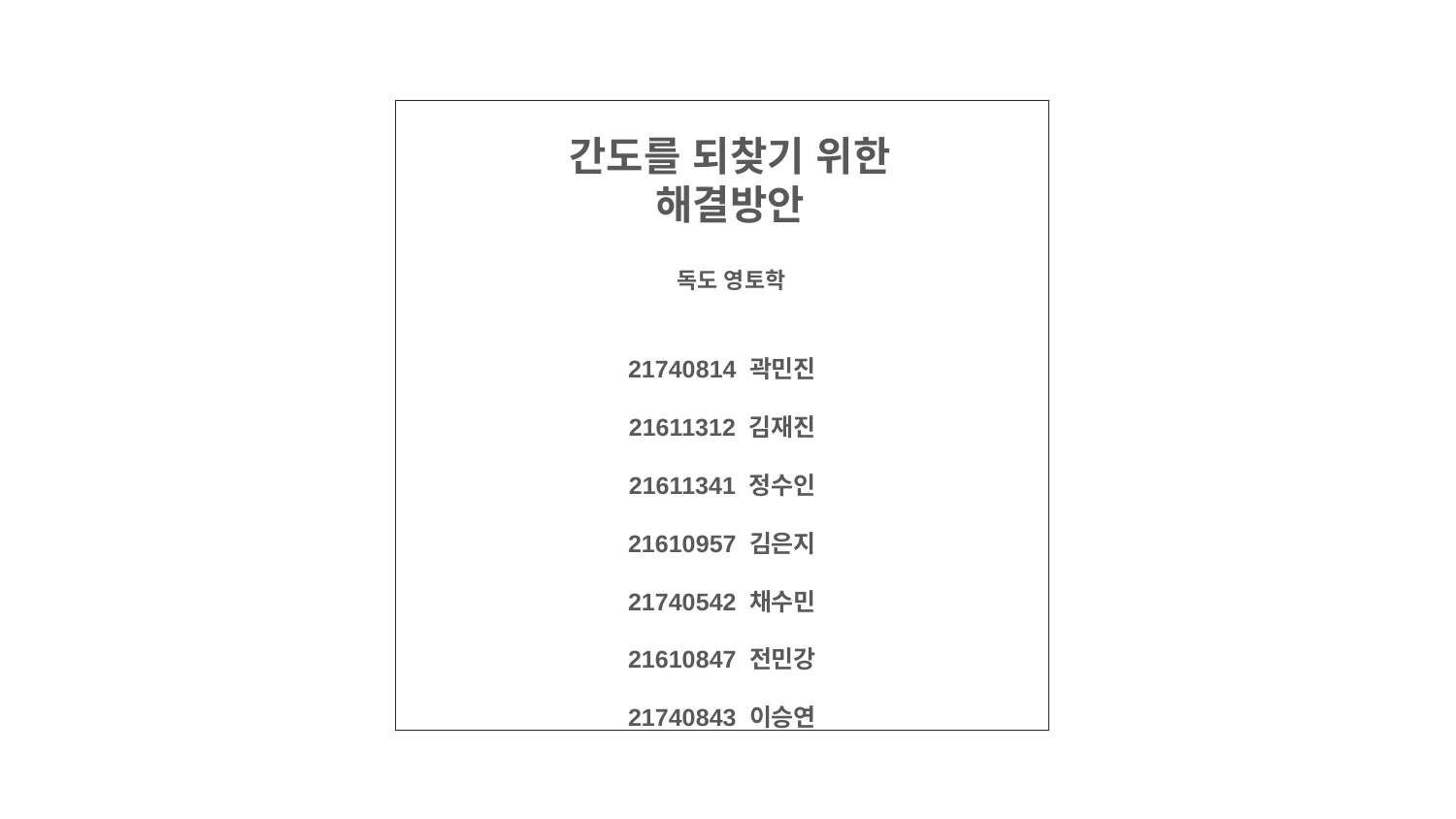

간도를 되찾기 위한 해결방안
독도 영토학
21740814 곽민진
21611312 김재진
21611341 정수인
21610957 김은지
21740542 채수민
21610847 전민강
21740843 이승연